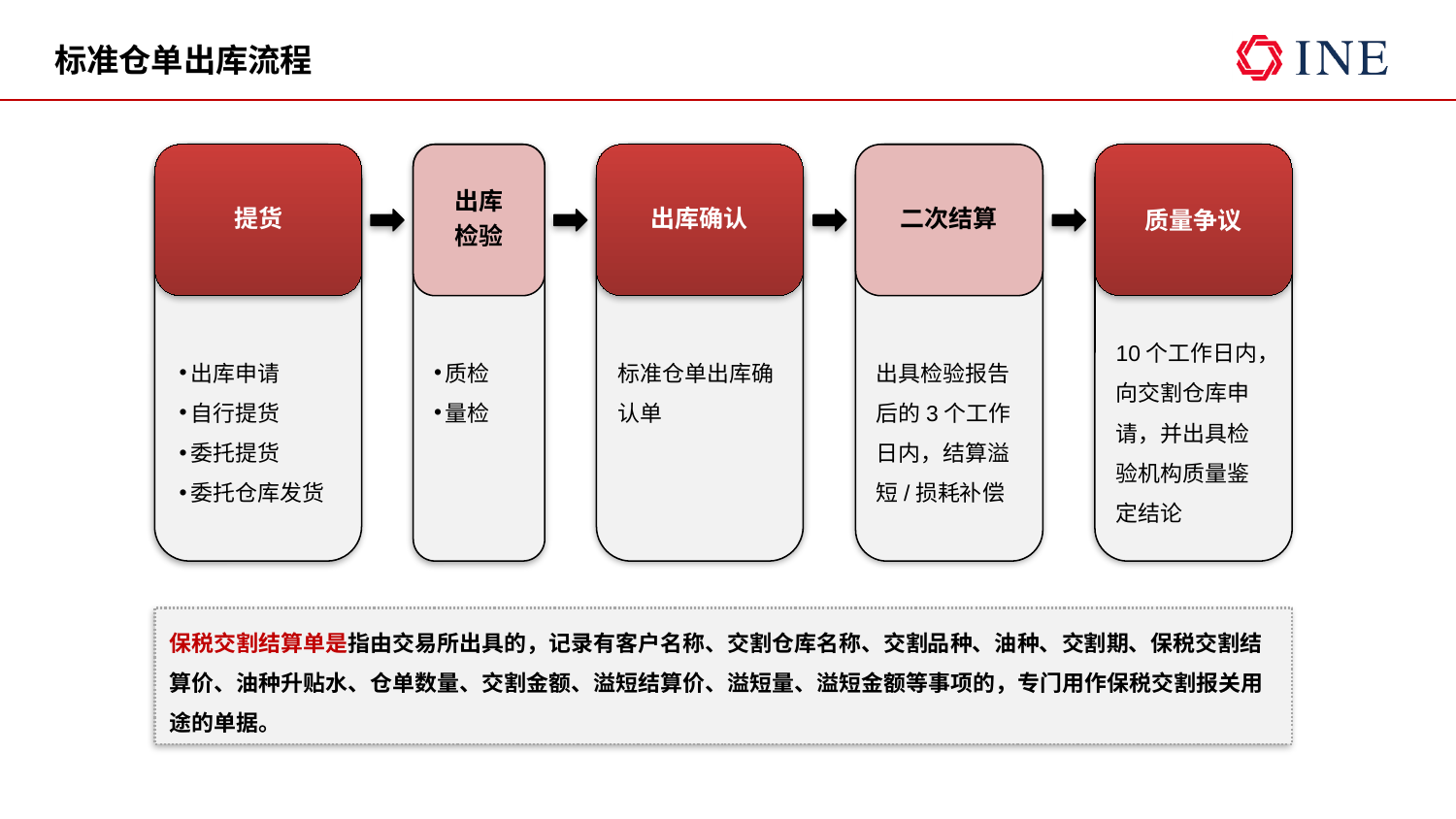

# 标准仓单出库流程

标准仓单出库确认单

出具检验报告后的3个工作日内，结算溢短/损耗补偿

10个工作日内，向交割仓库申请，并出具检验机构质量鉴定结论

出库申请
自行提货
委托提货
委托仓库发货
提货

质检
量检
出库
检验
出库确认
二次结算

质量争议

保税交割结算单是指由交易所出具的，记录有客户名称、交割仓库名称、交割品种、油种、交割期、保税交割结算价、油种升贴水、仓单数量、交割金额、溢短结算价、溢短量、溢短金额等事项的，专门用作保税交割报关用途的单据。